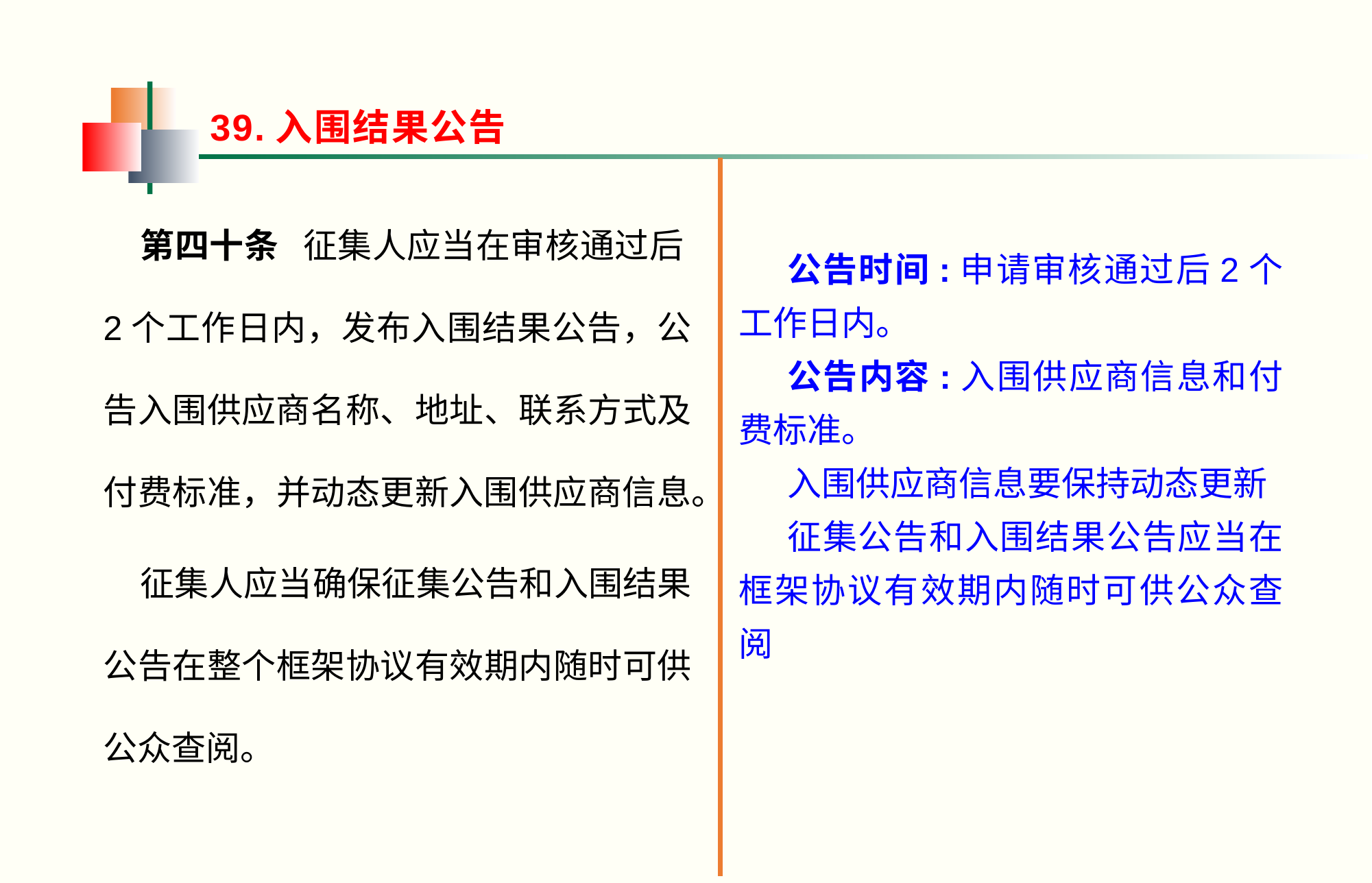

39.入围结果公告
第四十条   征集人应当在审核通过后2个工作日内，发布入围结果公告，公告入围供应商名称、地址、联系方式及付费标准，并动态更新入围供应商信息。
征集人应当确保征集公告和入围结果公告在整个框架协议有效期内随时可供公众查阅。

公告时间:申请审核通过后2个工作日内。
公告内容:入围供应商信息和付费标准。
入围供应商信息要保持动态更新
征集公告和入围结果公告应当在框架协议有效期内随时可供公众查阅